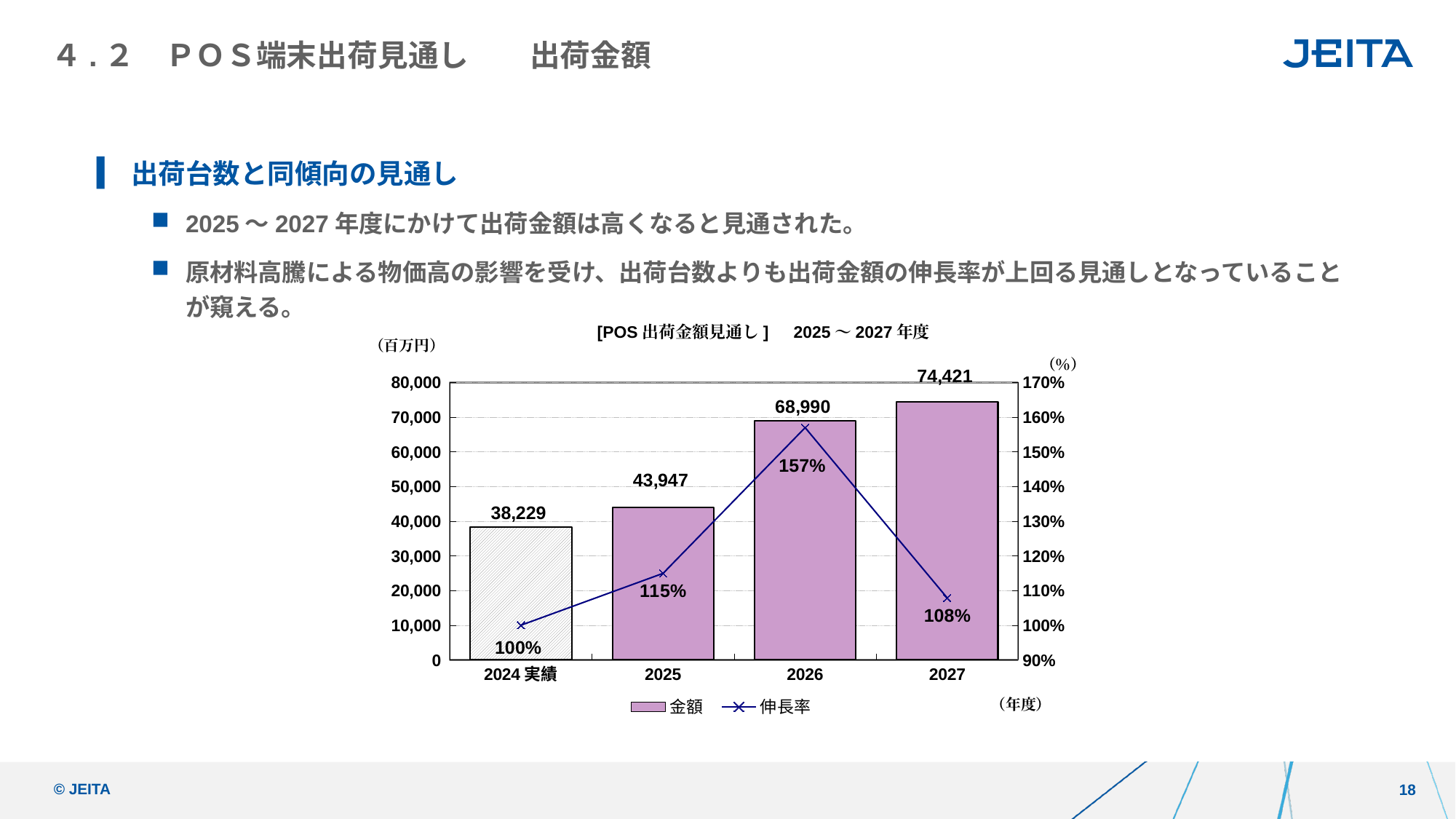

# ４.２　ＰＯＳ端末出荷見通し　　出荷金額
出荷台数と同傾向の見通し
2025～2027年度にかけて出荷金額は高くなると見通された。
原材料高騰による物価高の影響を受け、出荷台数よりも出荷金額の伸長率が上回る見通しとなっていることが窺える。

[POS出荷金額見通し]　2025～2027年度
（百万円）
（％）

### Chart

| Category | 金額 | 伸長率 |
|---|---|---|
| 2024実績 | 38229.0 | 1.0 |
| 2025 | 43946.96614285715 | 1.1495714285714287 |
| 2026 | 68990.4587062653 | 1.5698571428571426 |
| 2027 | 74420.9933844299 | 1.0787142857142857 |
（年度）
© JEITA